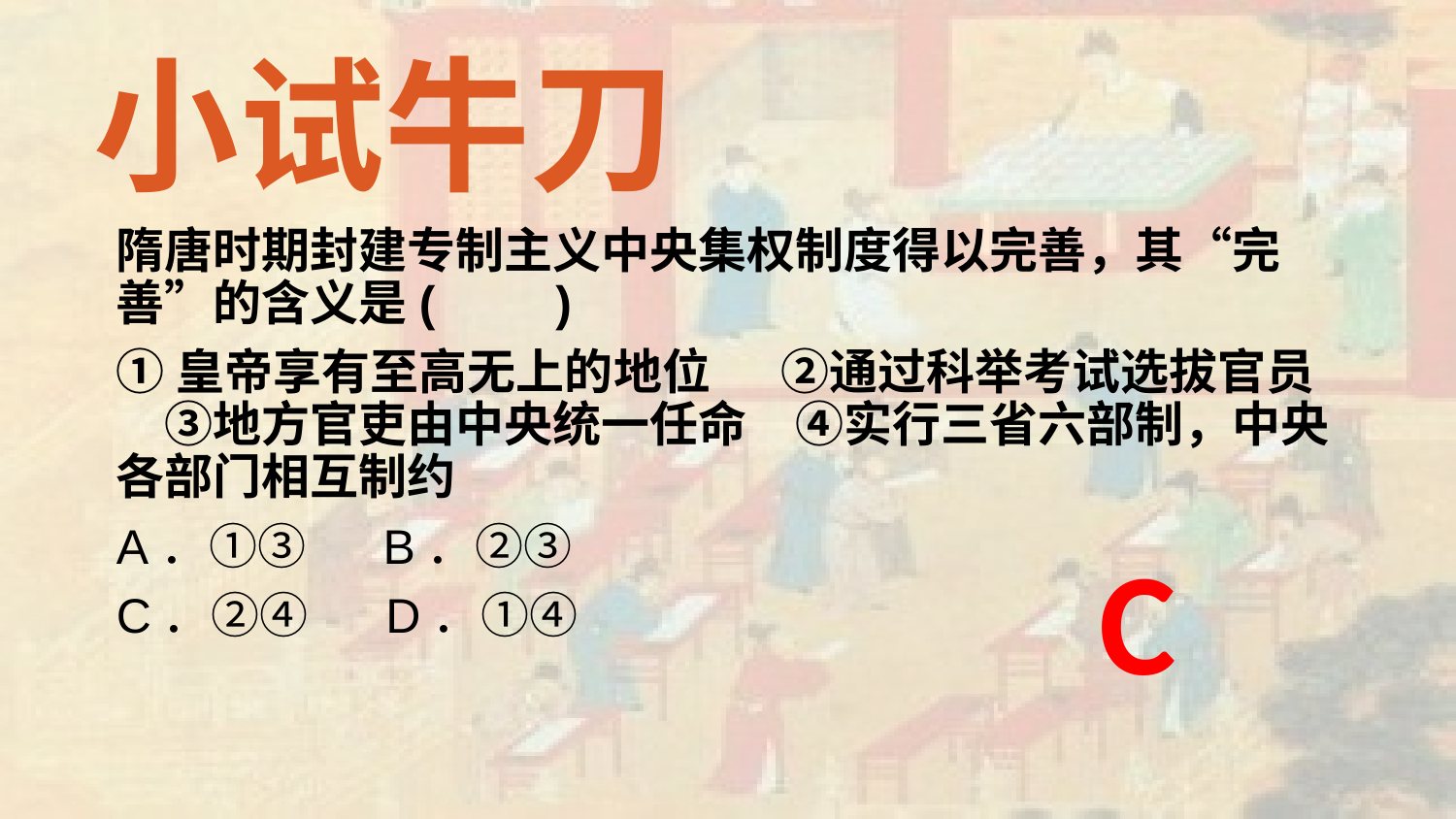

小试牛刀
#
隋唐时期封建专制主义中央集权制度得以完善，其“完善”的含义是(　　)
①皇帝享有至高无上的地位  　②通过科举考试选拔官员  　③地方官吏由中央统一任命　④实行三省六部制，中央各部门相互制约
A．①③      B．②③
C．②④      D．①④
C